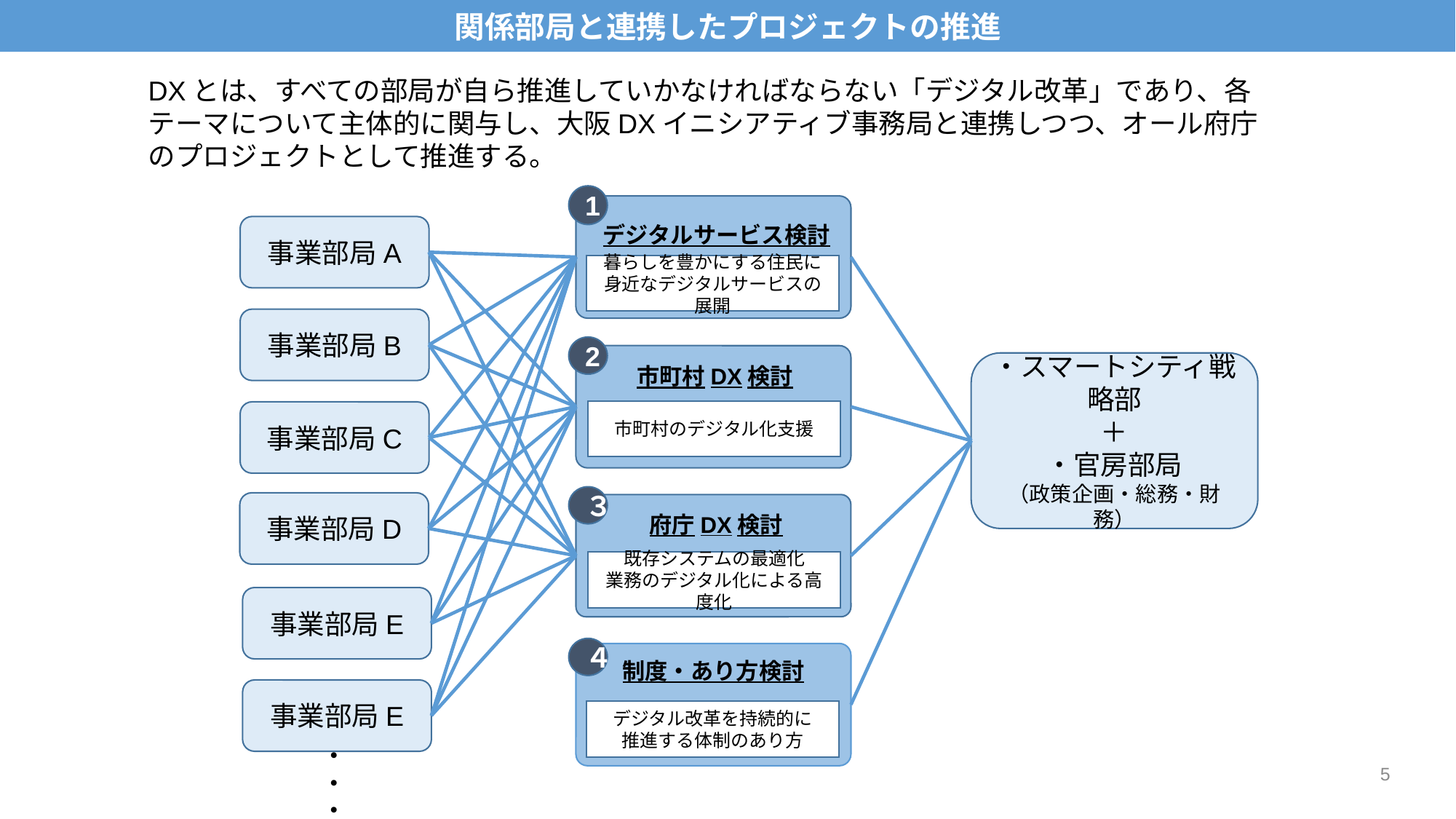

関係部局と連携したプロジェクトの推進
DXとは、すべての部局が自ら推進していかなければならない「デジタル改革」であり、各テーマについて主体的に関与し、大阪DXイニシアティブ事務局と連携しつつ、オール府庁のプロジェクトとして推進する。
1

デジタルサービス検討
事業部局A
暮らしを豊かにする住民に
身近なデジタルサービスの展開
事業部局B
2

・スマートシティ戦略部
＋
・官房部局
（政策企画・総務・財務）
市町村DX検討
市町村のデジタル化支援
事業部局C
３
事業部局D

府庁DX検討
既存システムの最適化
業務のデジタル化による高度化
事業部局E
４

制度・あり方検討
事業部局E
デジタル改革を持続的に
推進する体制のあり方
5
・・・